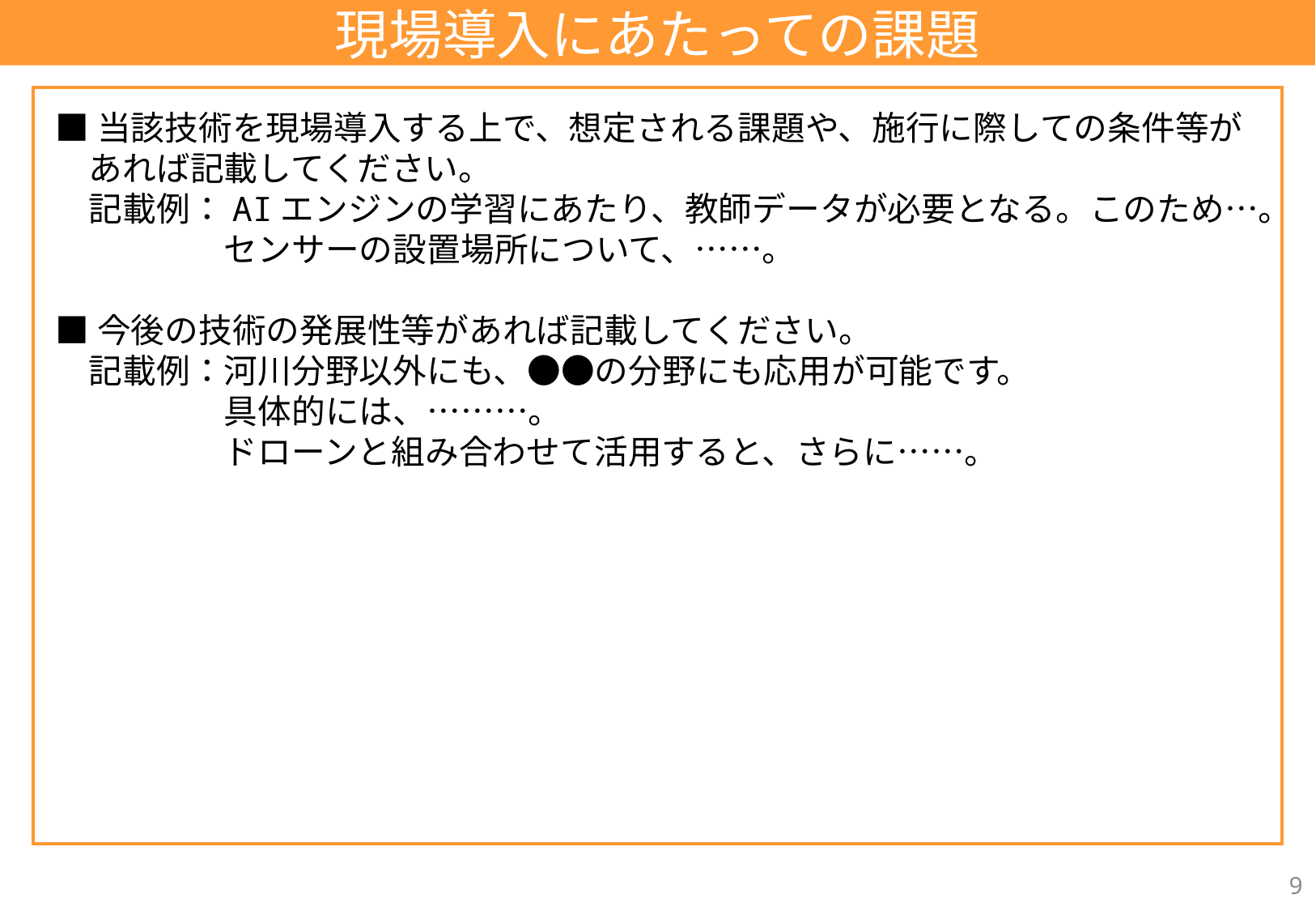

現場導入にあたっての課題

■当該技術を現場導入する上で、想定される課題や、施行に際しての条件等が
　あれば記載してください。
　記載例：AIエンジンの学習にあたり、教師データが必要となる。このため…。
　　　　　センサーの設置場所について、……。

■今後の技術の発展性等があれば記載してください。
　記載例：河川分野以外にも、●●の分野にも応用が可能です。
　　　　　具体的には、………。
　　　　　ドローンと組み合わせて活用すると、さらに……。
9